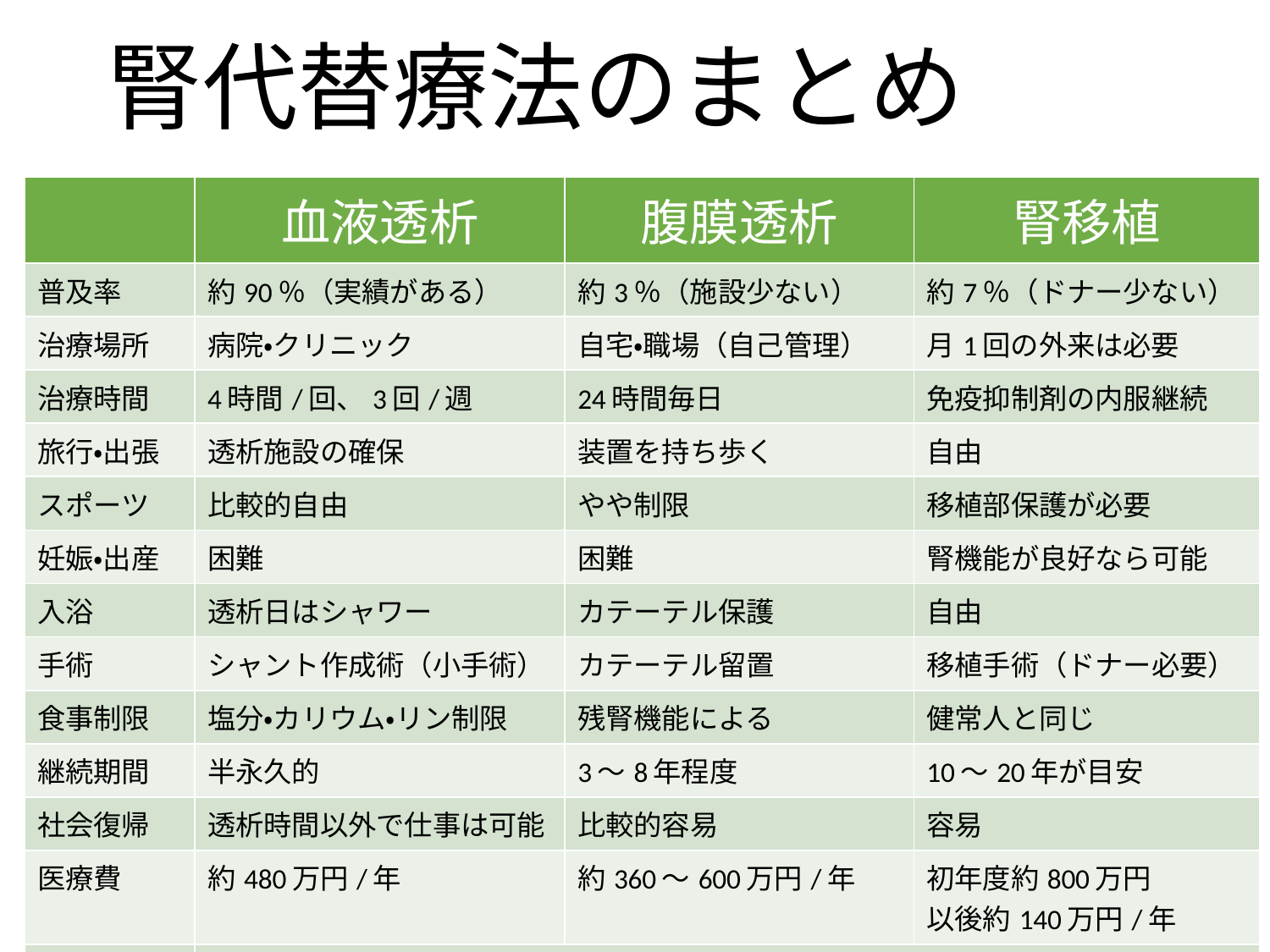

# 腎代替療法のまとめ
|  | 血液透析 | 腹膜透析 | 腎移植 |
| --- | --- | --- | --- |
| 普及率 | 約90％（実績がある） | 約3％（施設少ない） | 約7％（ドナー少ない） |
| 治療場所 | 病院・クリニック | 自宅・職場（自己管理） | 月1回の外来は必要 |
| 治療時間 | 4時間/回、3回/週 | 24時間毎日 | 免疫抑制剤の内服継続 |
| 旅行・出張 | 透析施設の確保 | 装置を持ち歩く | 自由 |
| スポーツ | 比較的自由 | やや制限 | 移植部保護が必要 |
| 妊娠・出産 | 困難 | 困難 | 腎機能が良好なら可能 |
| 入浴 | 透析日はシャワー | カテーテル保護 | 自由 |
| 手術 | シャント作成術（小手術） | カテーテル留置 | 移植手術（ドナー必要） |
| 食事制限 | 塩分・カリウム・リン制限 | 残腎機能による | 健常人と同じ |
| 継続期間 | 半永久的 | 3～8年程度 | 10～20年が目安 |
| 社会復帰 | 透析時間以外で仕事は可能 | 比較的容易 | 容易 |
| 医療費 | 約480万円/年 | 約360～600万円/年 | 初年度約800万円 以後約140万円/年 |
| 自己負担 | 身体障碍者手帳（腎臓機能障害）の取得で更正医療の適応。1～数万円/月。 |  |  |